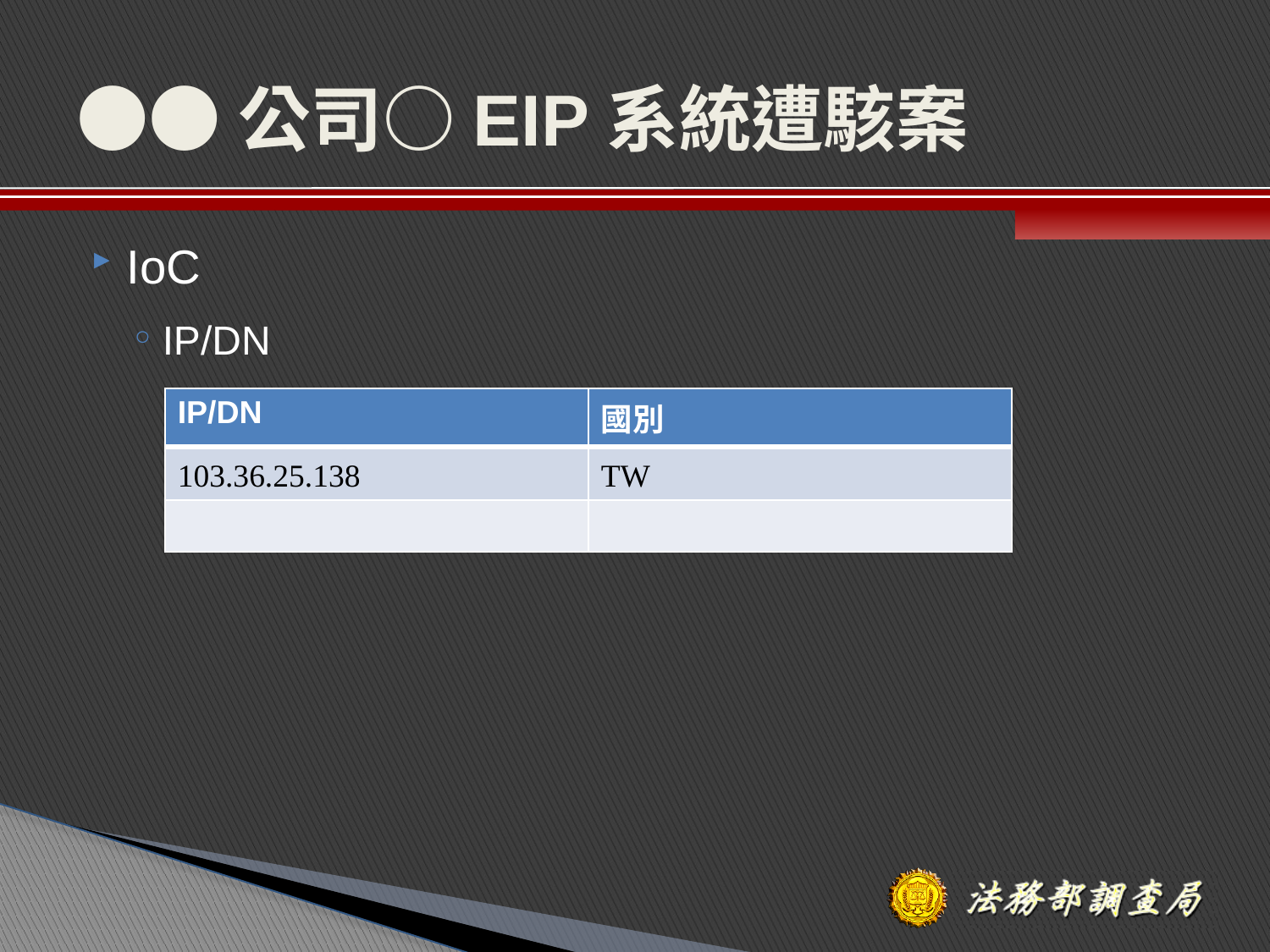

# ●●公司○EIP系統遭駭案
IoC
IP/DN
| IP/DN | 國別 |
| --- | --- |
| 103.36.25.138 | TW |
|  |  |